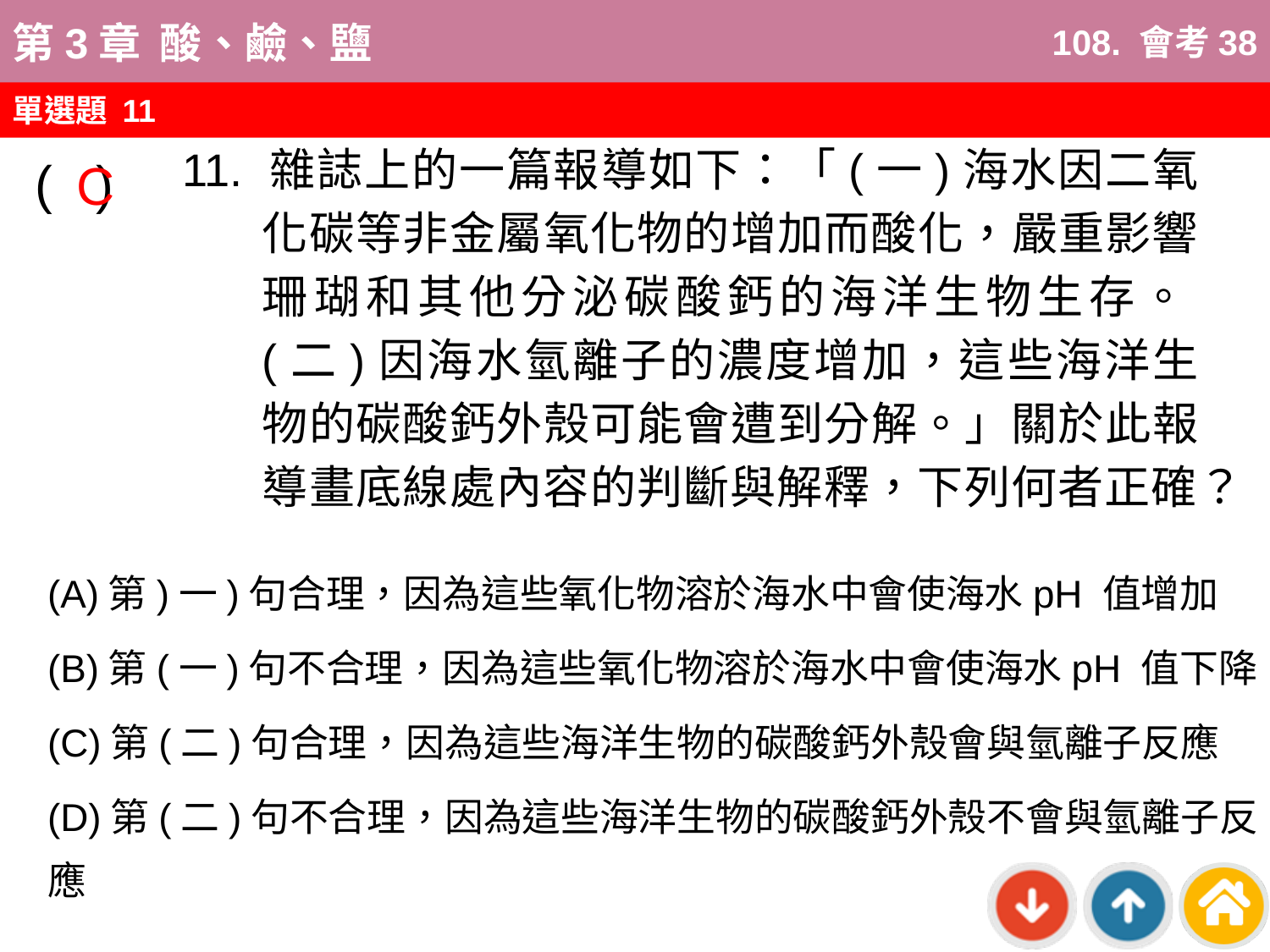

108. 會考38
單選題 11
C
11. 雜誌上的一篇報導如下：「(一)海水因二氧化碳等非金屬氧化物的增加而酸化，嚴重影響珊瑚和其他分泌碳酸鈣的海洋生物生存。(二)因海水氫離子的濃度增加，這些海洋生物的碳酸鈣外殼可能會遭到分解。」關於此報導畫底線處內容的判斷與解釋，下列何者正確？
(   )
(A)第)一)句合理，因為這些氧化物溶於海水中會使海水pH 值增加
(B)第(一)句不合理，因為這些氧化物溶於海水中會使海水pH 值下降
(C)第(二)句合理，因為這些海洋生物的碳酸鈣外殼會與氫離子反應
(D)第(二)句不合理，因為這些海洋生物的碳酸鈣外殼不會與氫離子反應